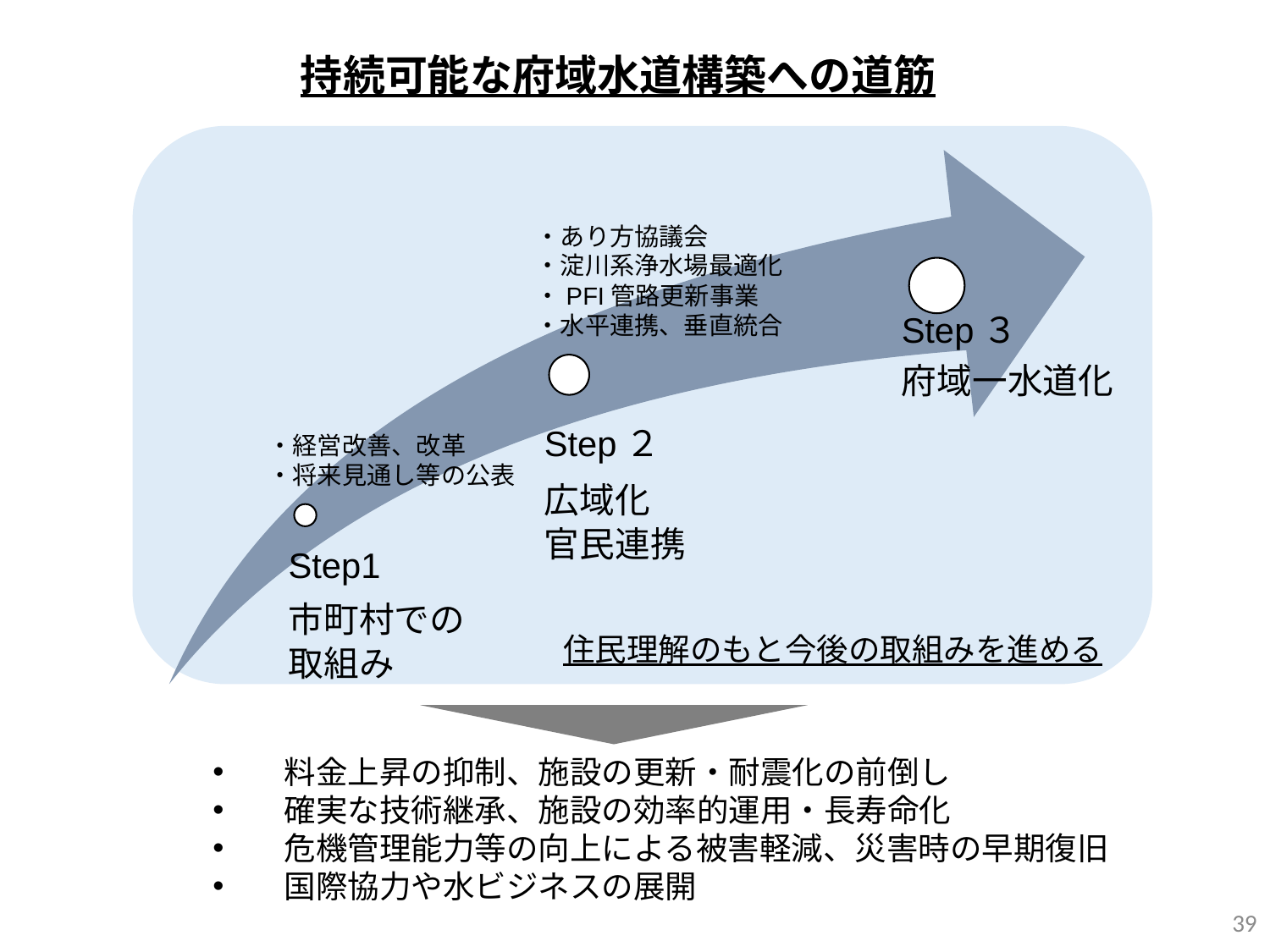

持続可能な府域水道構築への道筋

Step1
市町村での取組み
Step２
広域化
官民連携
Step３
府域一水道化
・あり方協議会
・淀川系浄水場最適化
・PFI管路更新事業
・水平連携、垂直統合
・経営改善、改革
・将来見通し等の公表
住民理解のもと今後の取組みを進める

　料金上昇の抑制、施設の更新・耐震化の前倒し
　確実な技術継承、施設の効率的運用・長寿命化
　危機管理能力等の向上による被害軽減、災害時の早期復旧
　国際協力や水ビジネスの展開
39